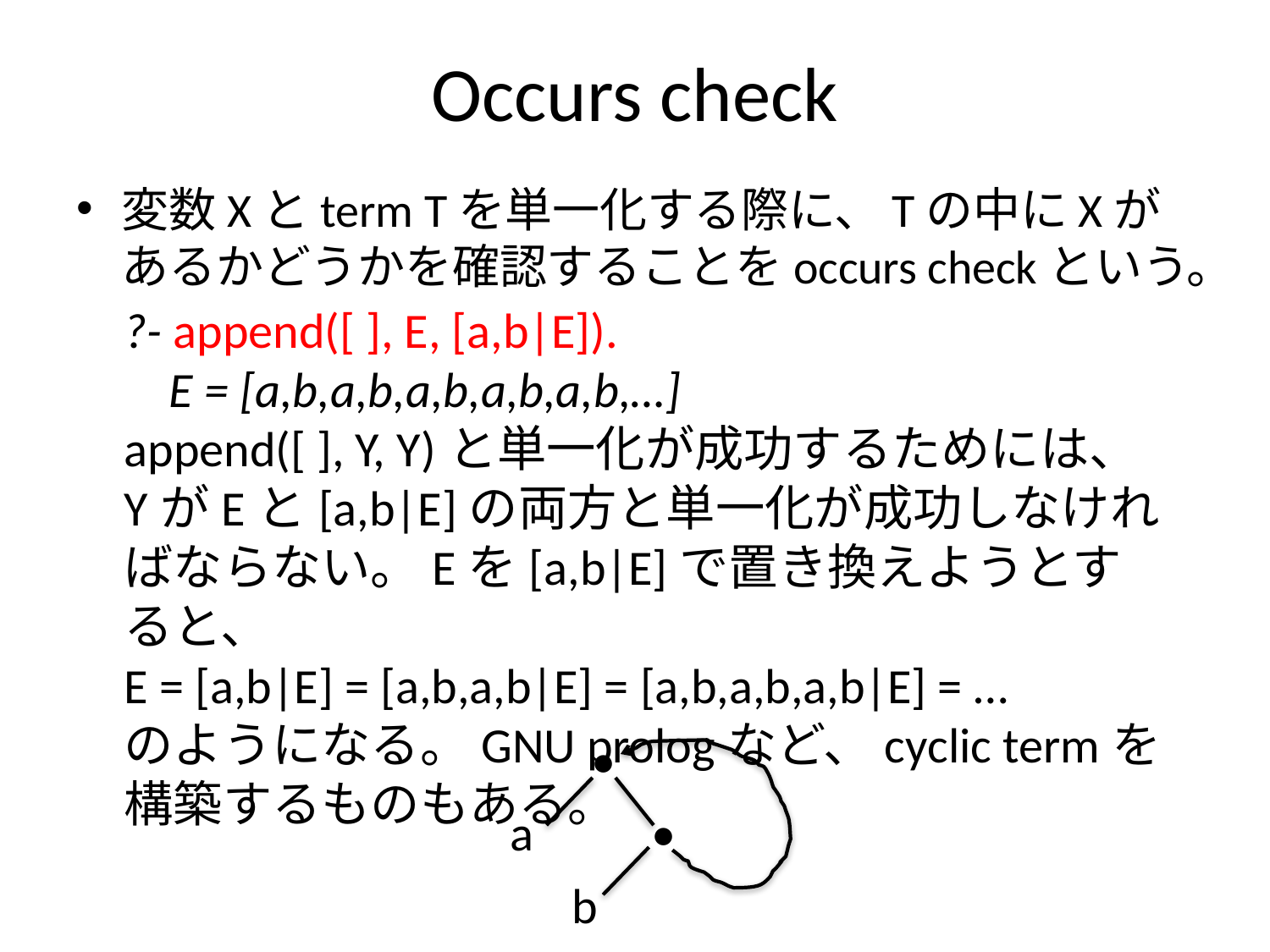

# Occurs check
変数Xとterm Tを単一化する際に、Tの中にXがあるかどうかを確認することをoccurs checkという。
?- append([ ], E, [a,b|E]).
    E = [a,b,a,b,a,b,a,b,a,b,…]
append([ ], Y, Y)と単一化が成功するためには、YがEと[a,b|E]の両方と単一化が成功しなければならない。Eを[a,b|E]で置き換えようとすると、
E = [a,b|E] = [a,b,a,b|E] = [a,b,a,b,a,b|E] = …
のようになる。GNU prologなど、cyclic termを構築するものもある。
•

a
•
b